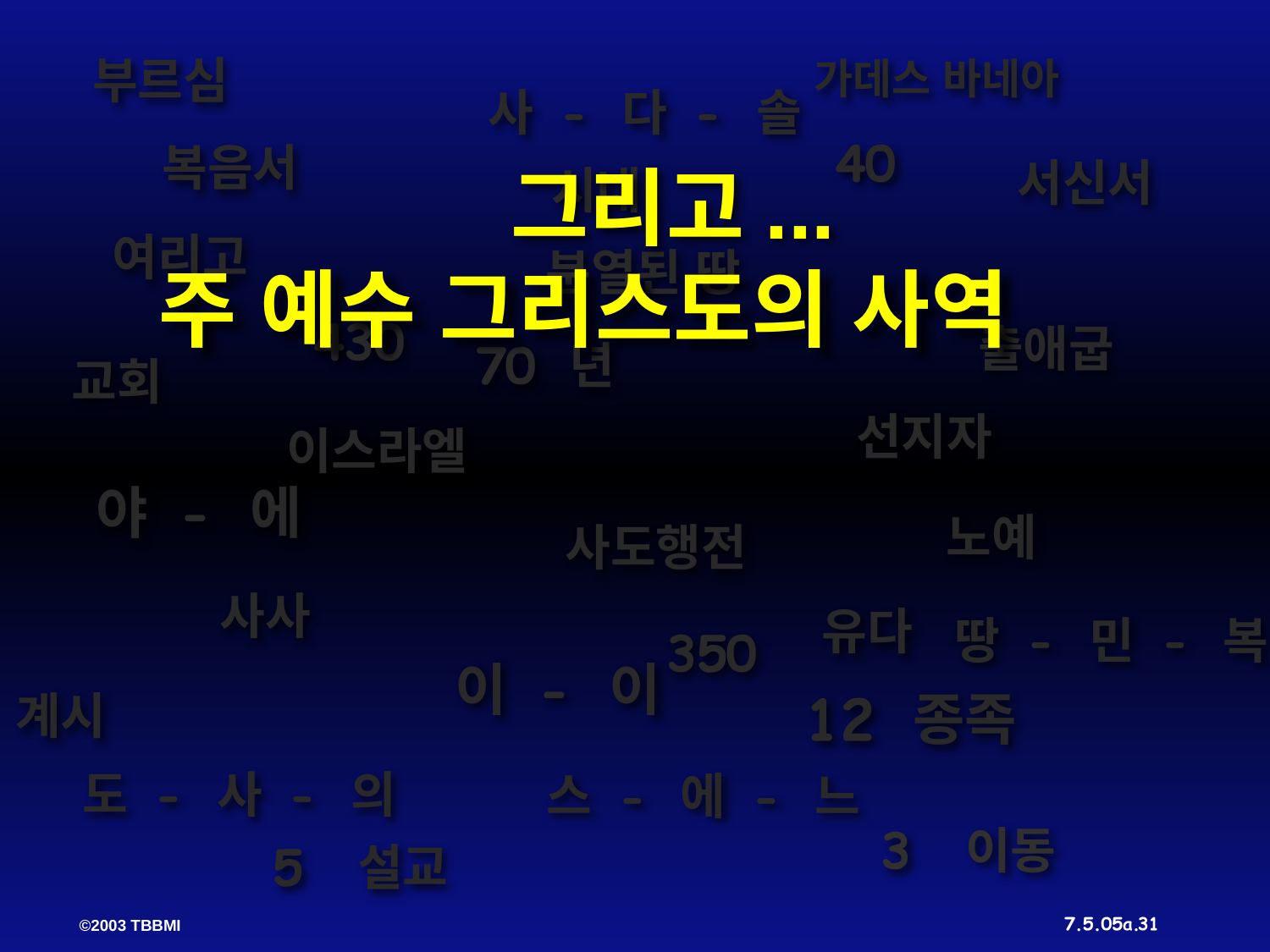

부르심
가데스 바네아
사 - 다 - 솔
40
복음서
서신서
그리고...
주 예수 그리스도의 사역
시내
여리고
분열된 땅

430
출애굽
70 년
교회

선지자

이스라엘
야 - 에
노예
사도행전

사사
 유다
땅 - 민 - 복
350
이 - 이
12 종족
계시

도 - 사 - 의
스 - 에 - 느
3  이동
5  설교
31